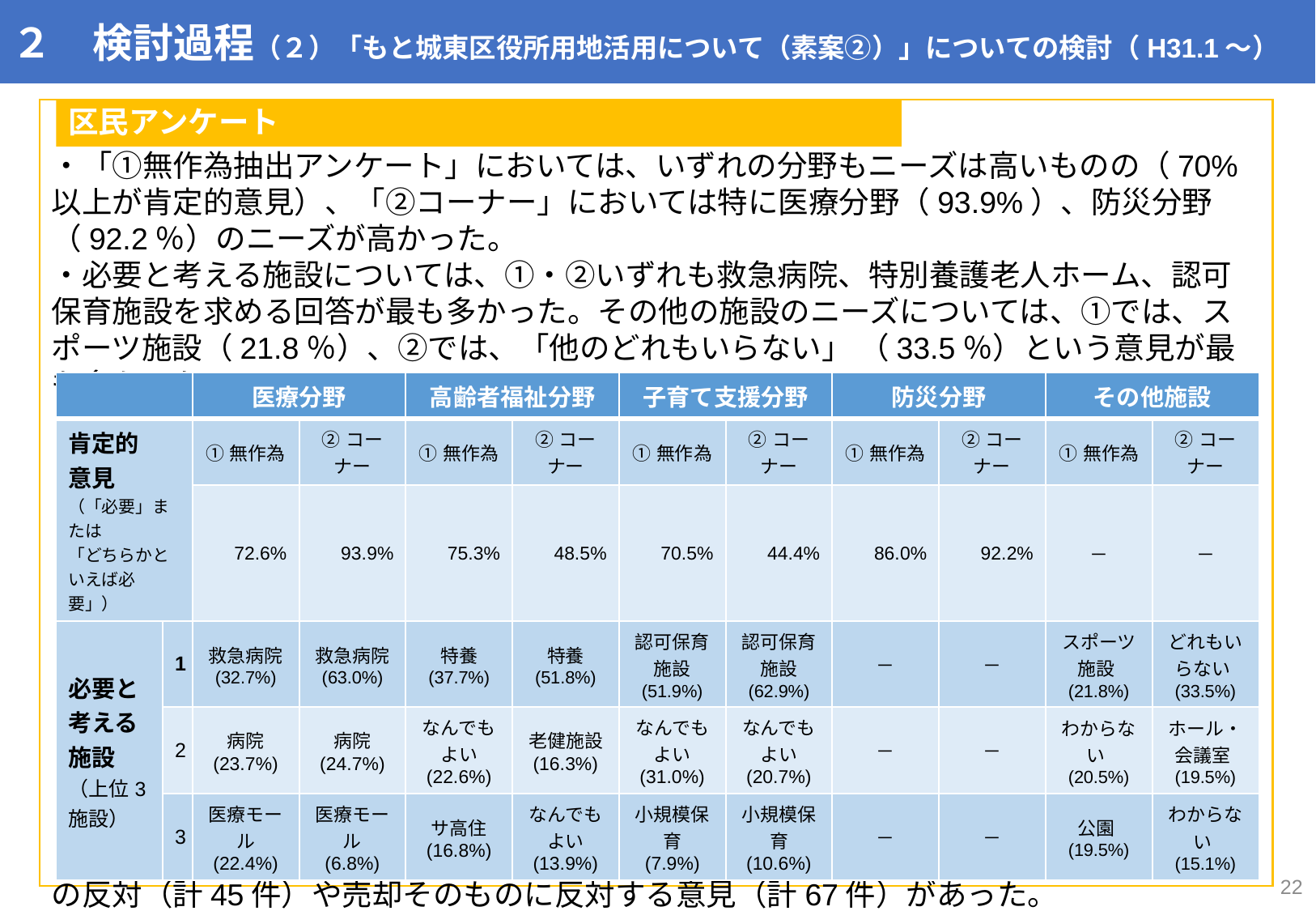

２　検討過程（２）「もと城東区役所用地活用について（素案②）」についての検討（H31.1～）

・「①無作為抽出アンケート」においては、いずれの分野もニーズは高いものの（70%以上が肯定的意見）、「②コーナー」においては特に医療分野（93.9%）、防災分野（92.2％）のニーズが高かった。
・必要と考える施設については、①・②いずれも救急病院、特別養護老人ホーム、認可保育施設を求める回答が最も多かった。その他の施設のニーズについては、①では、スポーツ施設（21.8％）、②では、「他のどれもいらない」 （33.5％）という意見が最も多かった。

・自由意見としては、希望する分野の施設・機能を求める意見のほか、マンション建設の反対（計45件）や売却そのものに反対する意見（計67件）があった。

区民アンケート
|  |  | 医療分野 |  | 高齢者福祉分野 |  | 子育て支援分野 |  | 防災分野 |  | その他施設 |  |
| --- | --- | --- | --- | --- | --- | --- | --- | --- | --- | --- | --- |
| 肯定的 意見 （「必要」または 「どちらかといえば必要」） |  | ①無作為 | ②コーナー | ①無作為 | ②コーナー | ①無作為 | ②コーナー | ①無作為 | ②コーナー | ①無作為 | ②コーナー |
|  |  | 72.6% | 93.9% | 75.3% | 48.5% | 70.5% | 44.4% | 86.0% | 92.2% | － | － |
| 必要と考える施設 （上位3施設） | 1 | 救急病院 (32.7%) | 救急病院 (63.0%) | 特養 (37.7%) | 特養 (51.8%) | 認可保育施設 (51.9%) | 認可保育施設 (62.9%) | － | － | スポーツ施設(21.8%) | どれもいらない(33.5%) |
|  | 2 | 病院 (23.7%) | 病院 (24.7%) | なんでもよい (22.6%) | 老健施設 (16.3%) | なんでもよい (31.0%) | なんでもよい (20.7%) | － | － | わからない(20.5%) | ホール・会議室(19.5%) |
|  | 3 | 医療モール (22.4%) | 医療モール (6.8%) | サ高住 (16.8%) | なんでもよい (13.9%) | 小規模保育 (7.9%) | 小規模保育 (10.6%) | － | － | 公園(19.5%) | わからない(15.1%) |
22